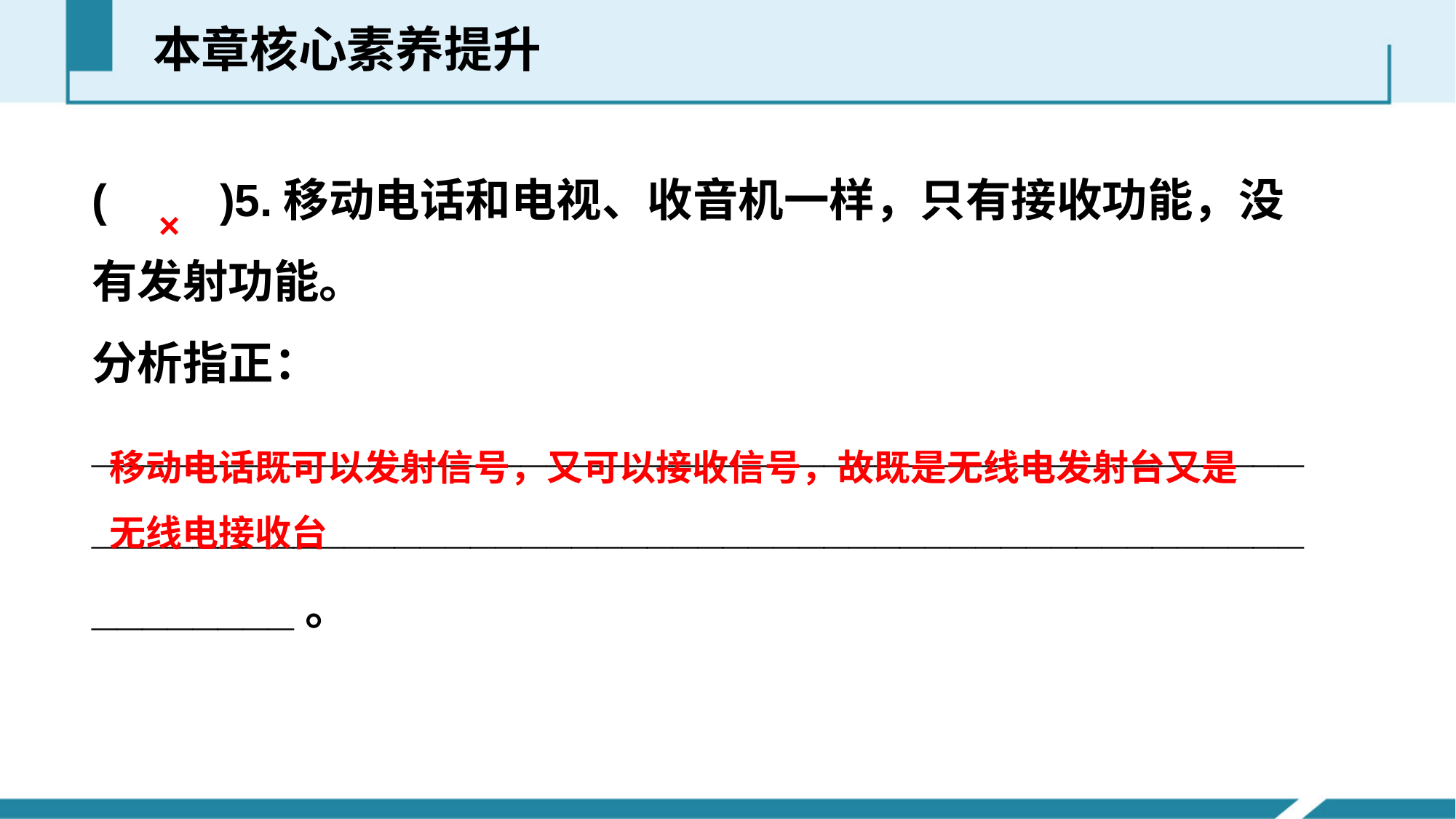

本章核心素养提升
(　　)5.移动电话和电视、收音机一样，只有接收功能，没有发射功能。
分析指正：________________________________________________________________________________________________________。
×
移动电话既可以发射信号，又可以接收信号，故既是无线电发射台又是无线电接收台